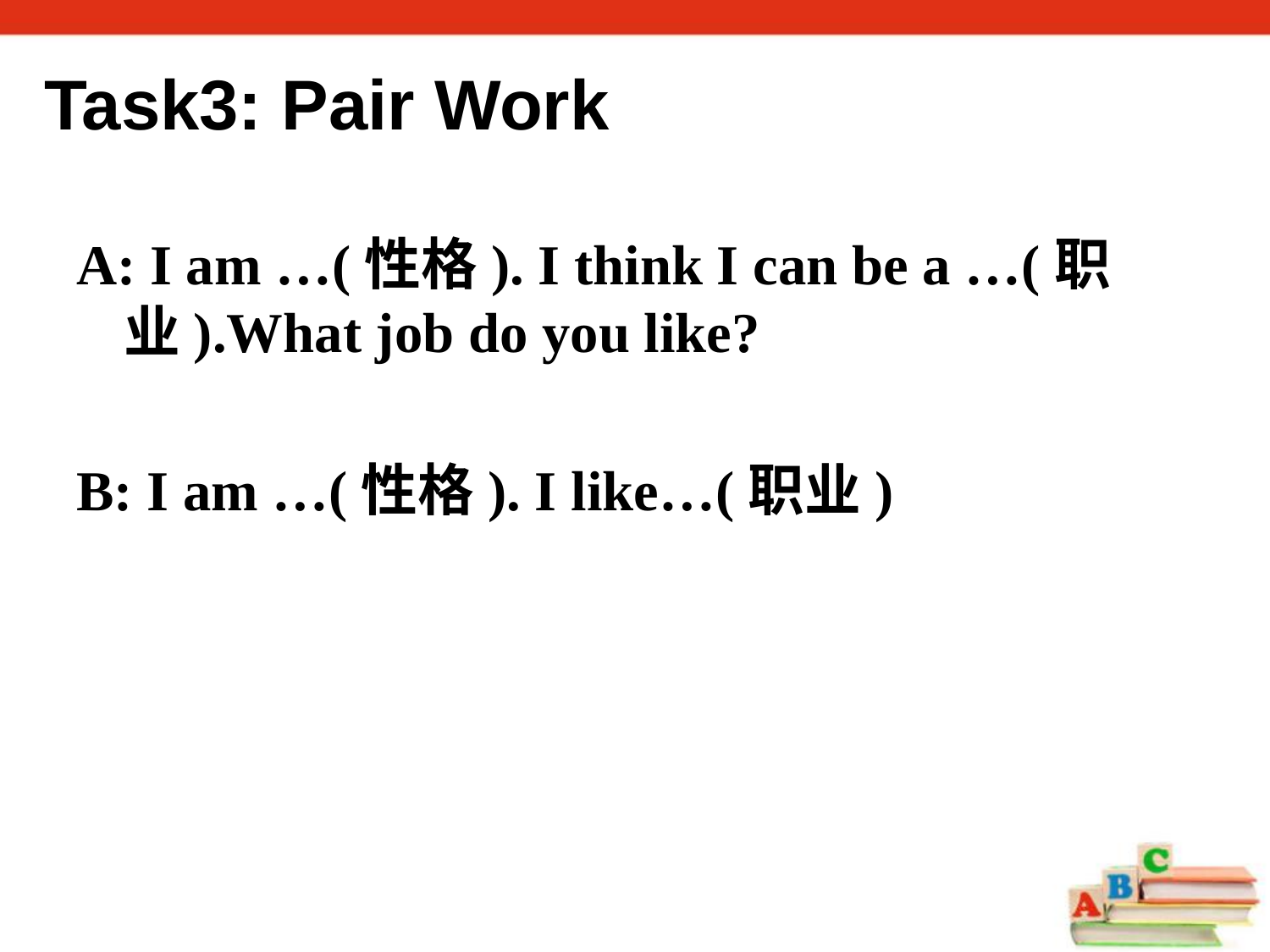

Task3: Pair Work
A: I am …(性格). I think I can be a …(职业).What job do you like?

B: I am …(性格). I like…(职业)